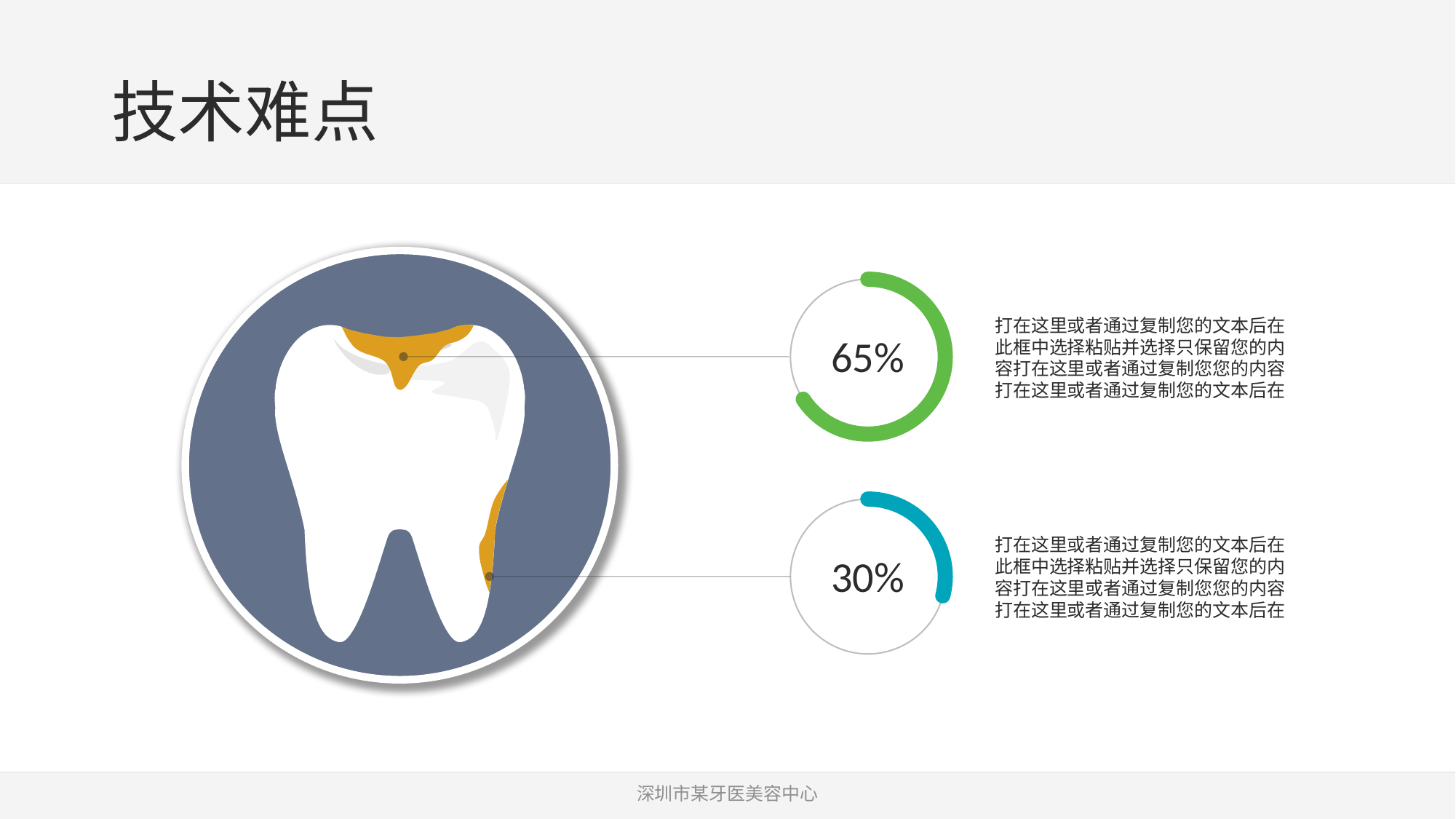

# 技术难点

打在这里或者通过复制您的文本后在此框中选择粘贴并选择只保留您的内容打在这里或者通过复制您您的内容打在这里或者通过复制您的文本后在
65%

打在这里或者通过复制您的文本后在此框中选择粘贴并选择只保留您的内容打在这里或者通过复制您您的内容打在这里或者通过复制您的文本后在
30%
深圳市某牙医美容中心